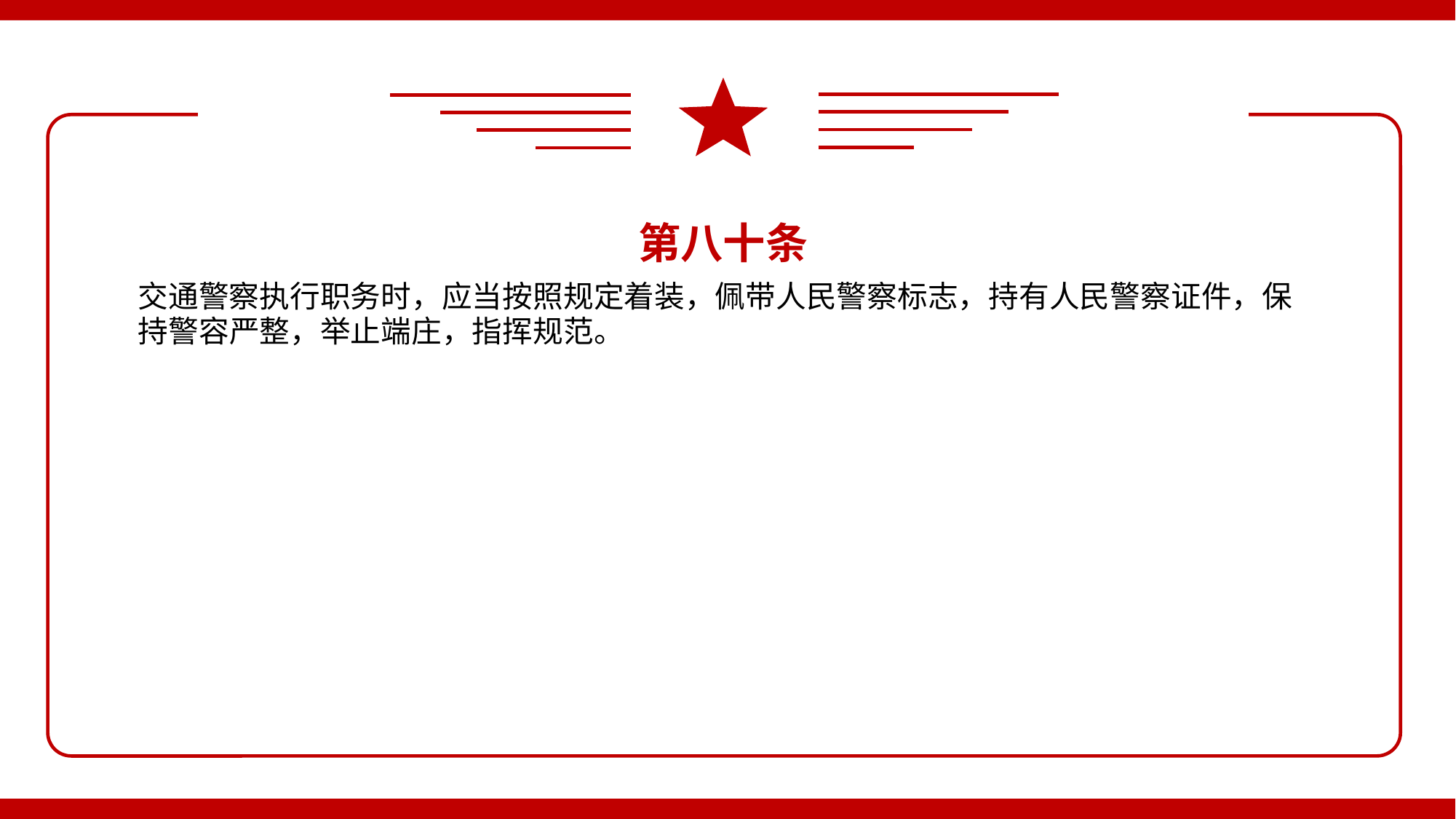

第八十条
交通警察执行职务时，应当按照规定着装，佩带人民警察标志，持有人民警察证件，保持警容严整，举止端庄，指挥规范。